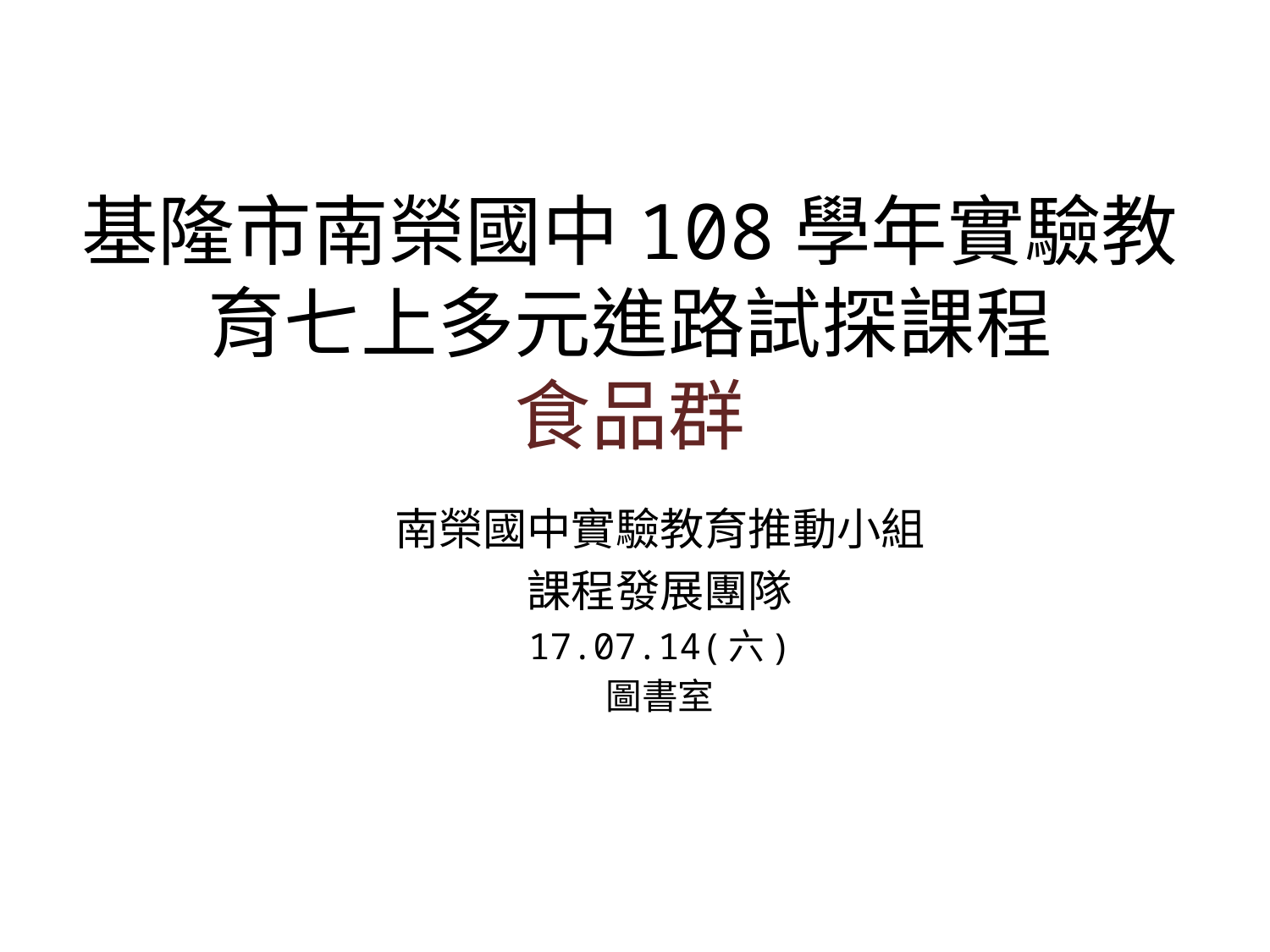

# 基隆市南榮國中108學年實驗教育七上多元進路試探課程 食品群

南榮國中實驗教育推動小組
課程發展團隊
17.07.14(六)
圖書室